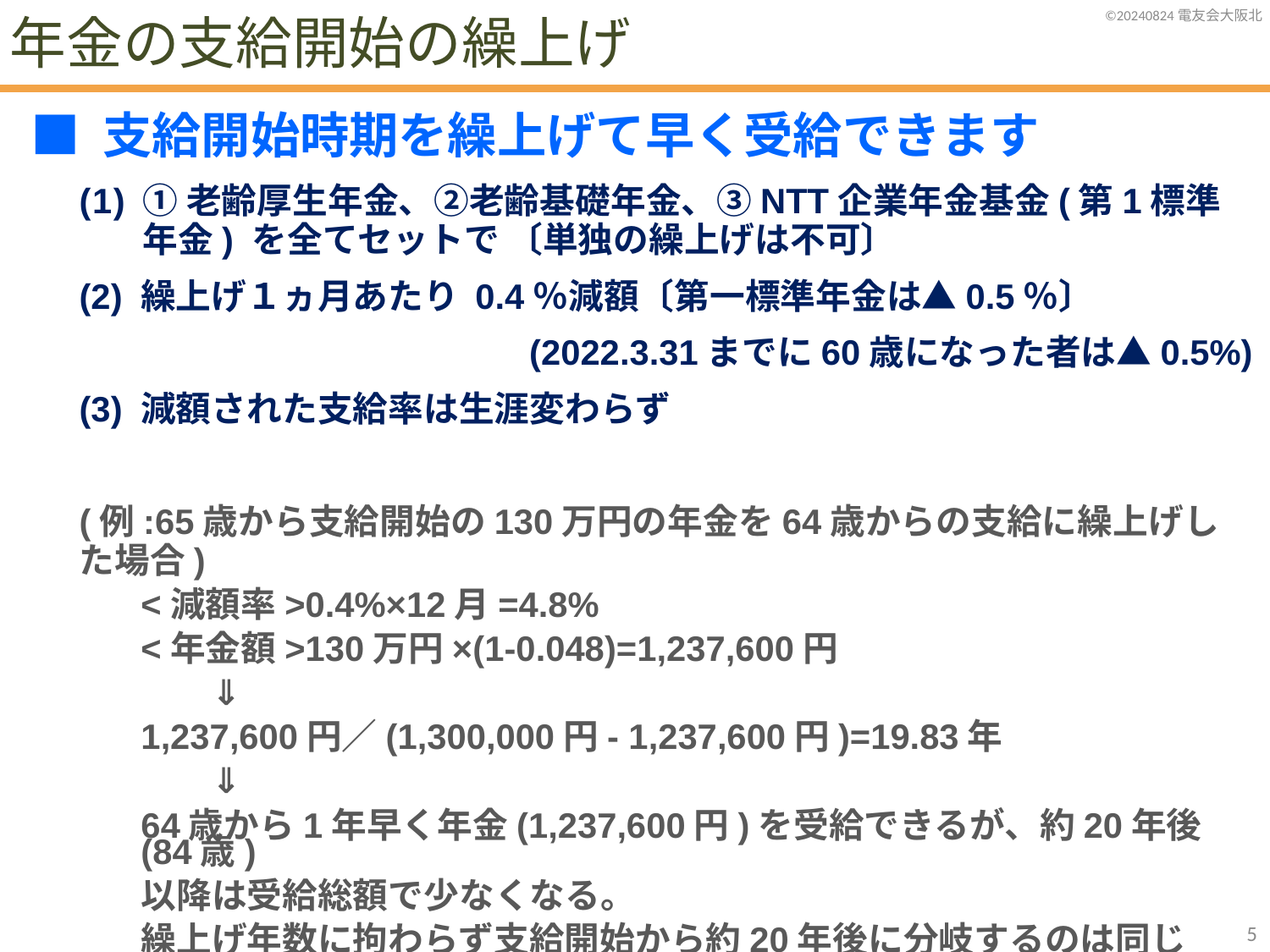

年金の支給開始の繰上げ
■ 支給開始時期を繰上げて早く受給できます
①老齢厚生年金、②老齢基礎年金、③NTT企業年金基金(第1標準年金) を全てセットで 〔単独の繰上げは不可〕
(2) 繰上げ１ヵ月あたり 0.4％減額〔第一標準年金は▲0.5％〕
(2022.3.31までに60歳になった者は▲0.5%)
(3) 減額された支給率は生涯変わらず

(例:65歳から支給開始の130万円の年金を64歳からの支給に繰上げした場合)
<減額率>0.4%×12月=4.8%
<年金額>130万円×(1-0.048)=1,237,600円
　　⇓
1,237,600円／(1,300,000円- 1,237,600円)=19.83年
　　⇓
64歳から1年早く年金(1,237,600円)を受給できるが、約20年後(84歳)
以降は受給総額で少なくなる。
繰上げ年数に拘わらず支給開始から約20年後に分岐するのは同じ
5